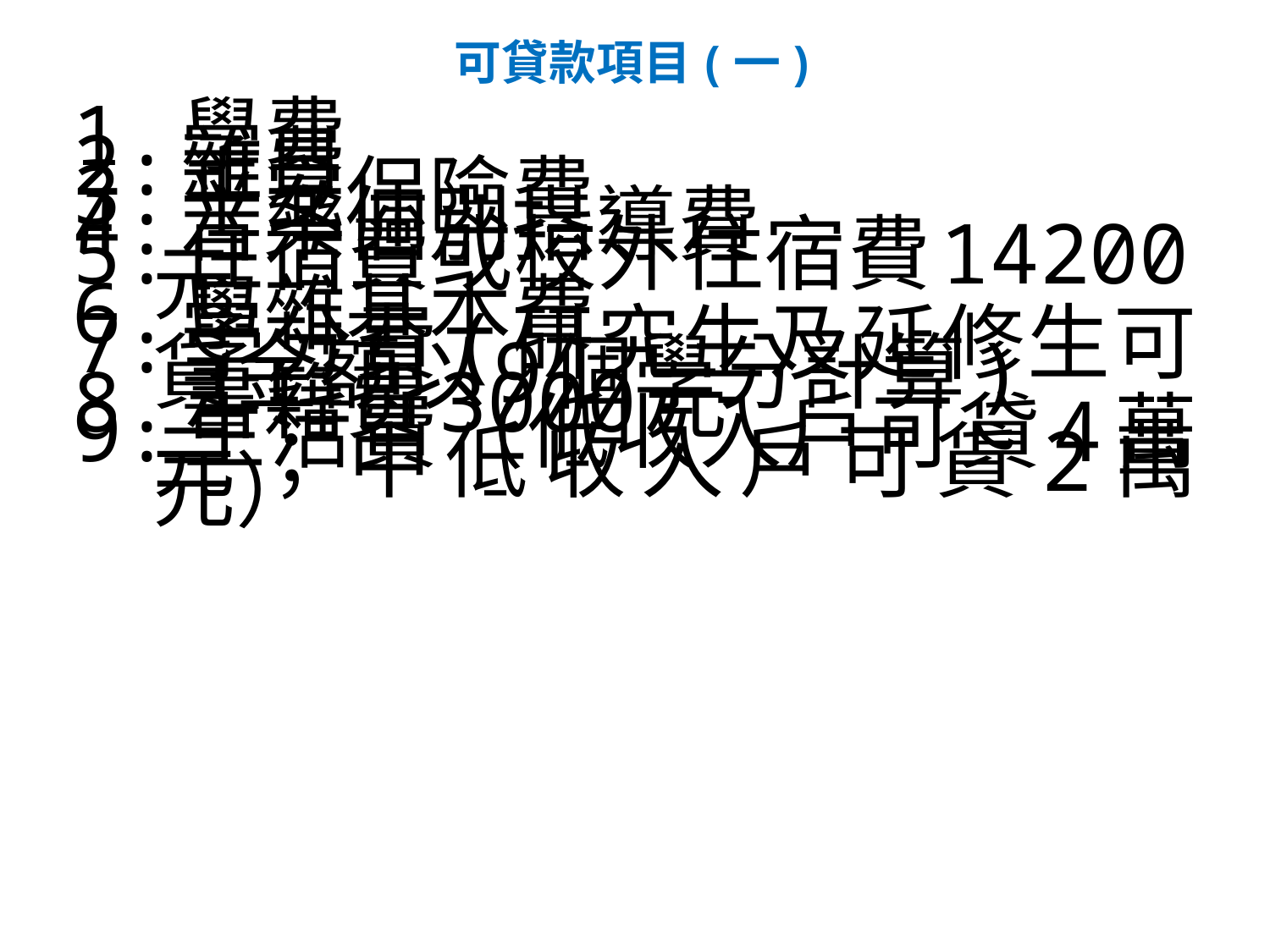

# 可貸款項目(一)
1.學費
2.雜費
3.平安保險費
4.音樂個別指導費
5.住宿費或校外住宿費14200元
6.學雜基本費
7.學分費(研究生及延修生可貸金額以9個學分計算)
8.書籍費3000元
9.生活費（低收入戶可貸4萬元；中低收入戶可貸2萬元）